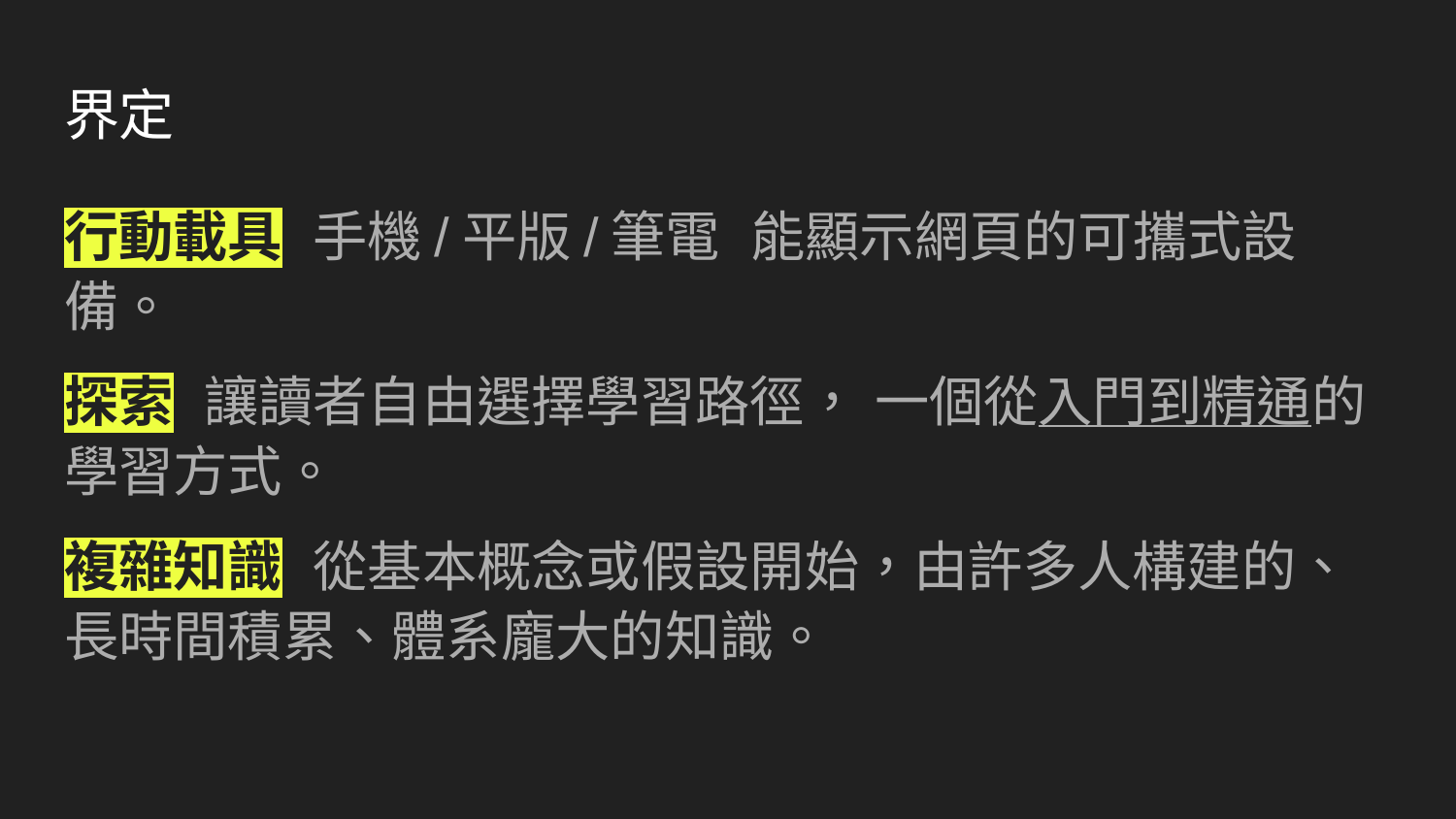

# 界定
行動載具  手機/平版/筆電  能顯示網頁的可攜式設備。
探索  讓讀者自由選擇學習路徑， 一個從入門到精通的學習方式。
複雜知識  從基本概念或假設開始，由許多人構建的、長時間積累、體系龐大的知識。